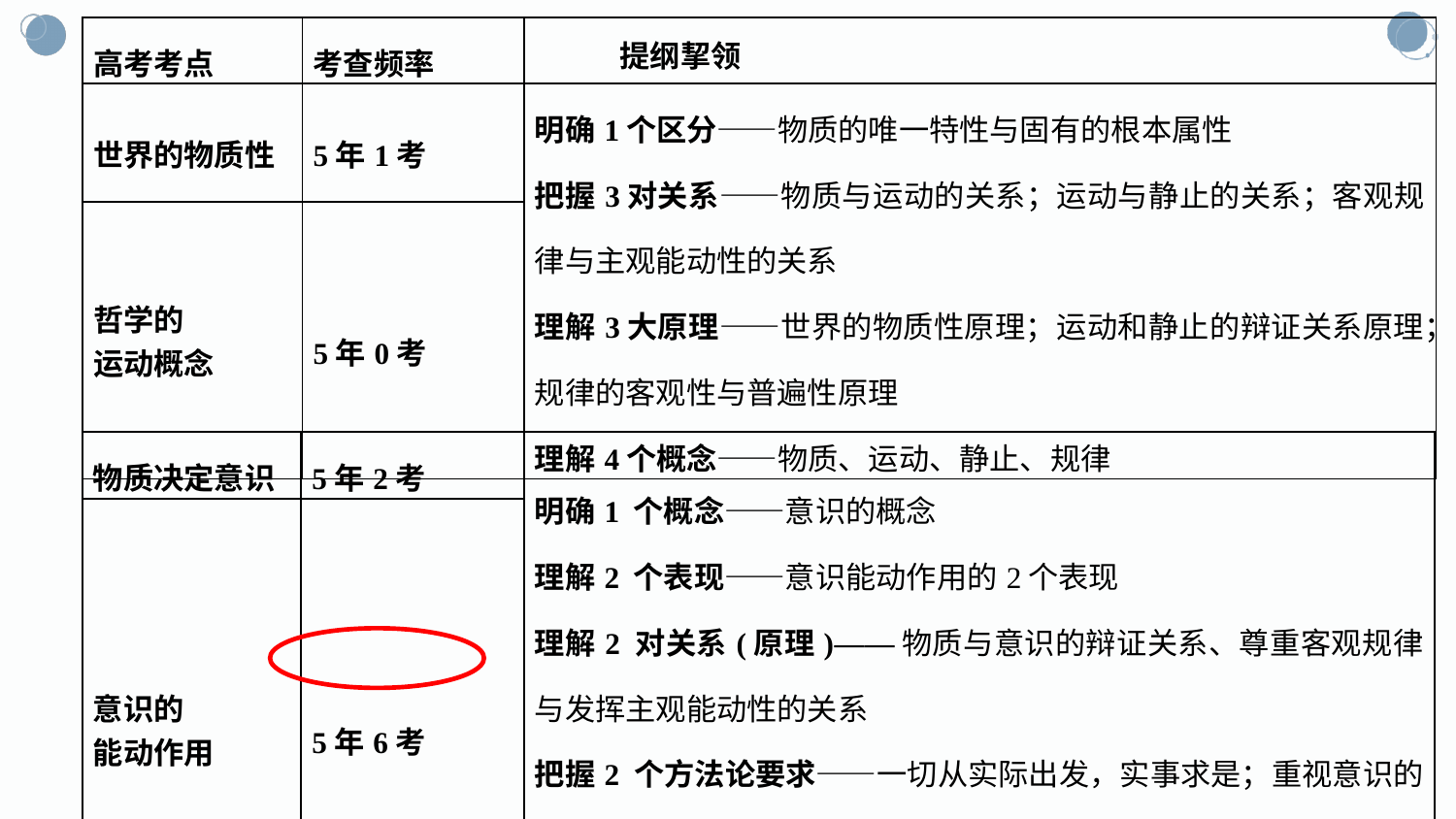

| 高考考点 | 考查频率 | 提纲挈领 |
| --- | --- | --- |
| 世界的物质性 | 5年1考 | 明确1个区分——物质的唯一特性与固有的根本属性 把握3对关系——物质与运动的关系；运动与静止的关系；客观规律与主观能动性的关系 理解3大原理——世界的物质性原理；运动和静止的辩证关系原理；规律的客观性与普遍性原理 理解4个概念——物质、运动、静止、规律 |
| 哲学的 运动概念 | 5年0考 |  |
| 物质决定意识 | 5年2考 | 明确1 个概念——意识的概念 理解2 个表现——意识能动作用的2个表现 理解2 对关系(原理)——物质与意识的辩证关系、尊重客观规律与发挥主观能动性的关系 把握2 个方法论要求——一切从实际出发，实事求是；重视意识的能动作用 牢记3 个特点——意识活动的3个特点 |
| --- | --- | --- |
| 意识的 能动作用 | 5年6考 |  |